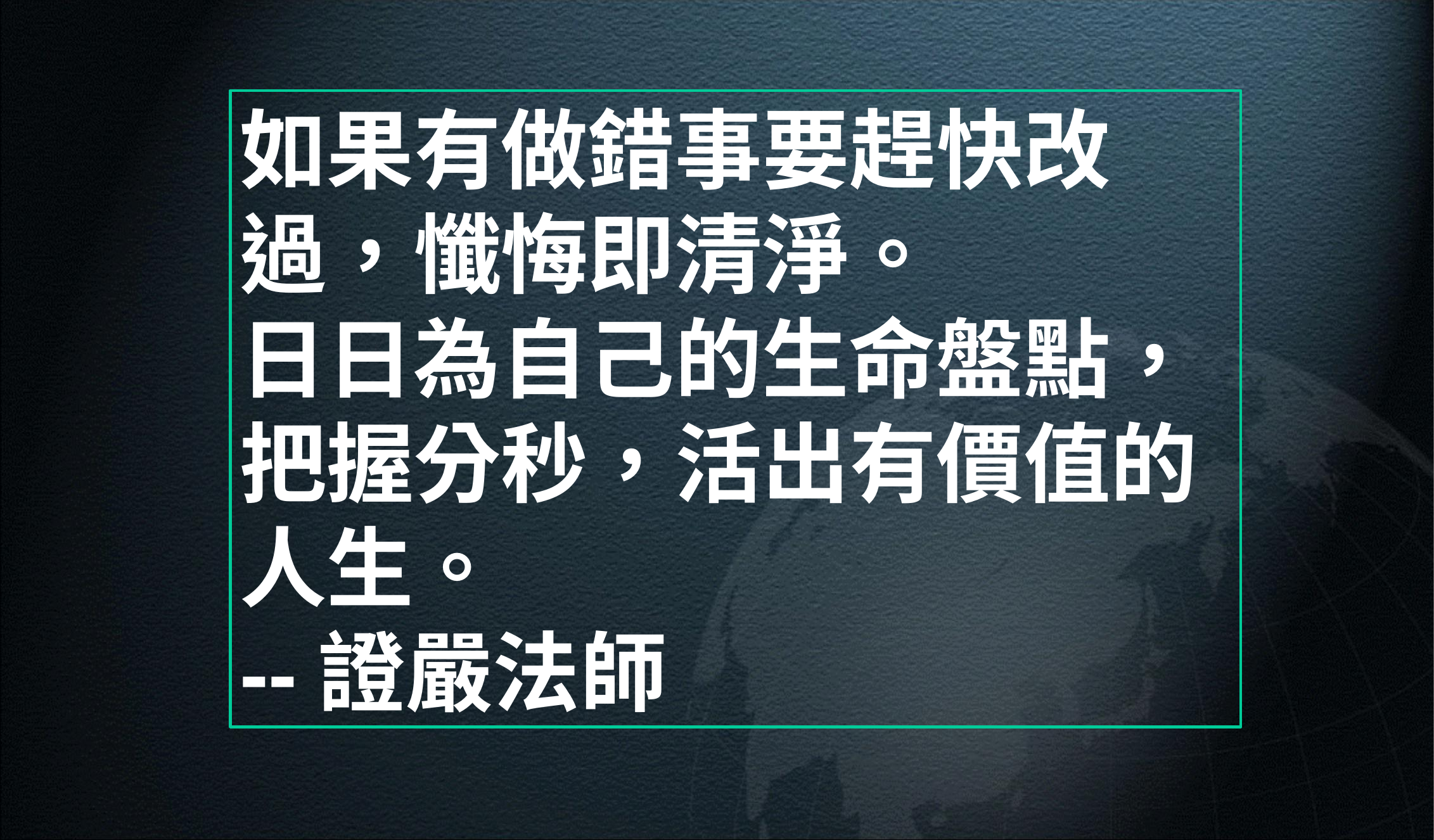

如果有做錯事要趕快改過，懺悔即清淨。
日日為自己的生命盤點，把握分秒，活出有價值的人生。
--證嚴法師